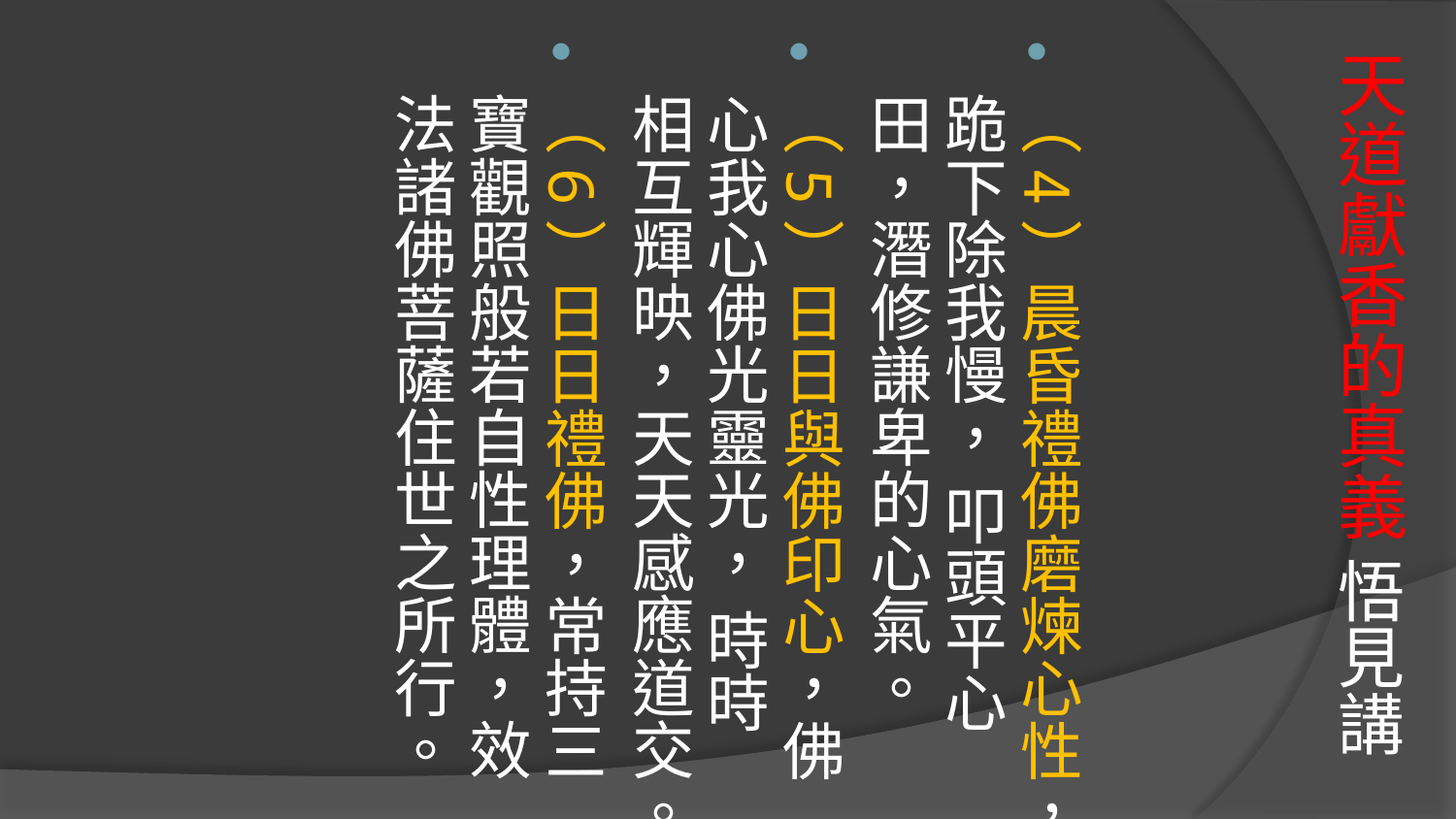

# 天道獻香的真義 悟見講
（4）晨昏禮佛磨煉心性，跪下除我慢， 叩頭平心田，潛修謙卑的心氣。
（5）日日與佛印心，佛心我心佛光靈光， 時時相互輝映，天天感應道交。
（6）日日禮佛，常持三寶觀照般若自性理體，效法諸佛菩薩住世之所行。